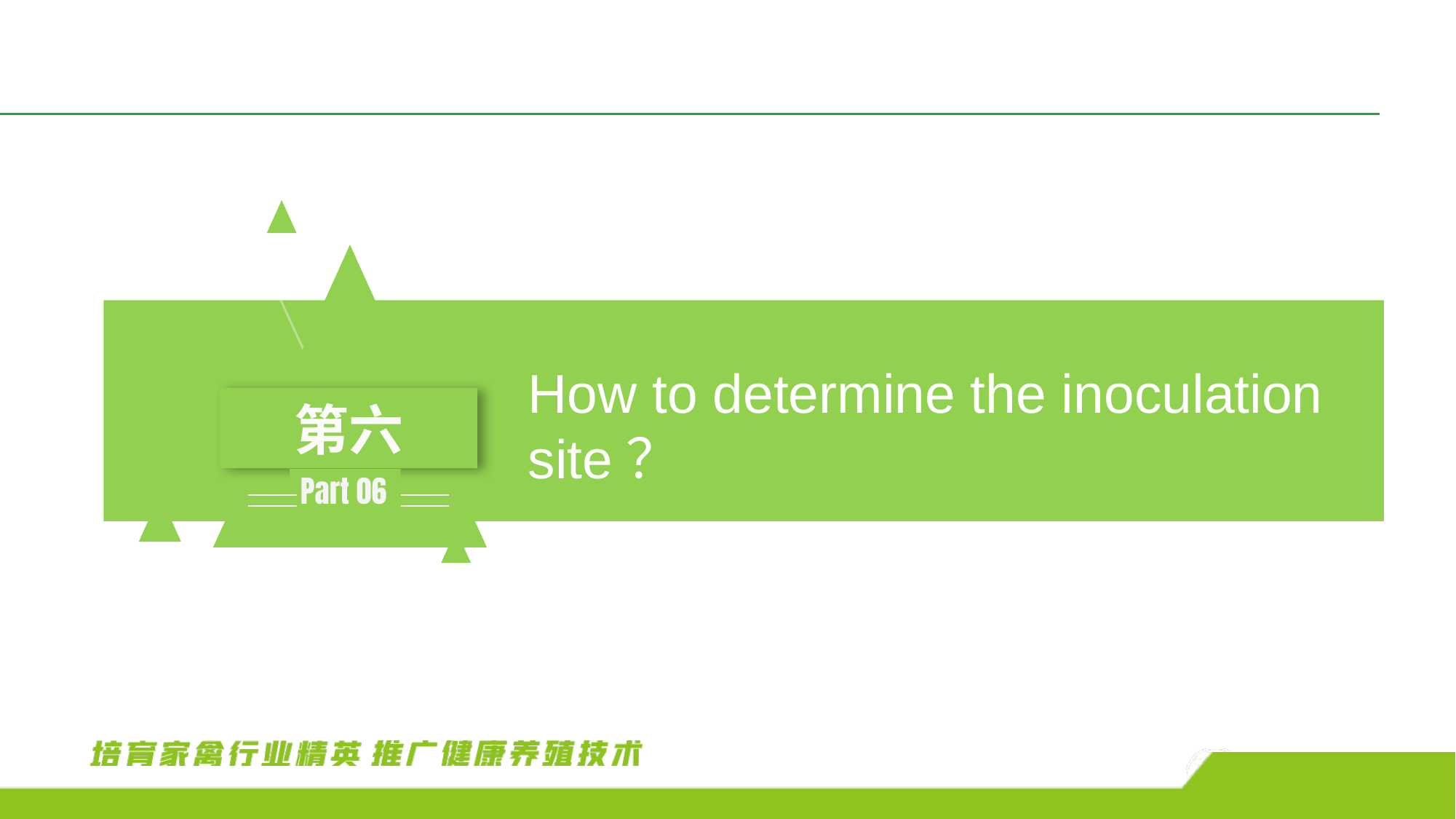

How to determine the inoculation site？
第六
Part 06